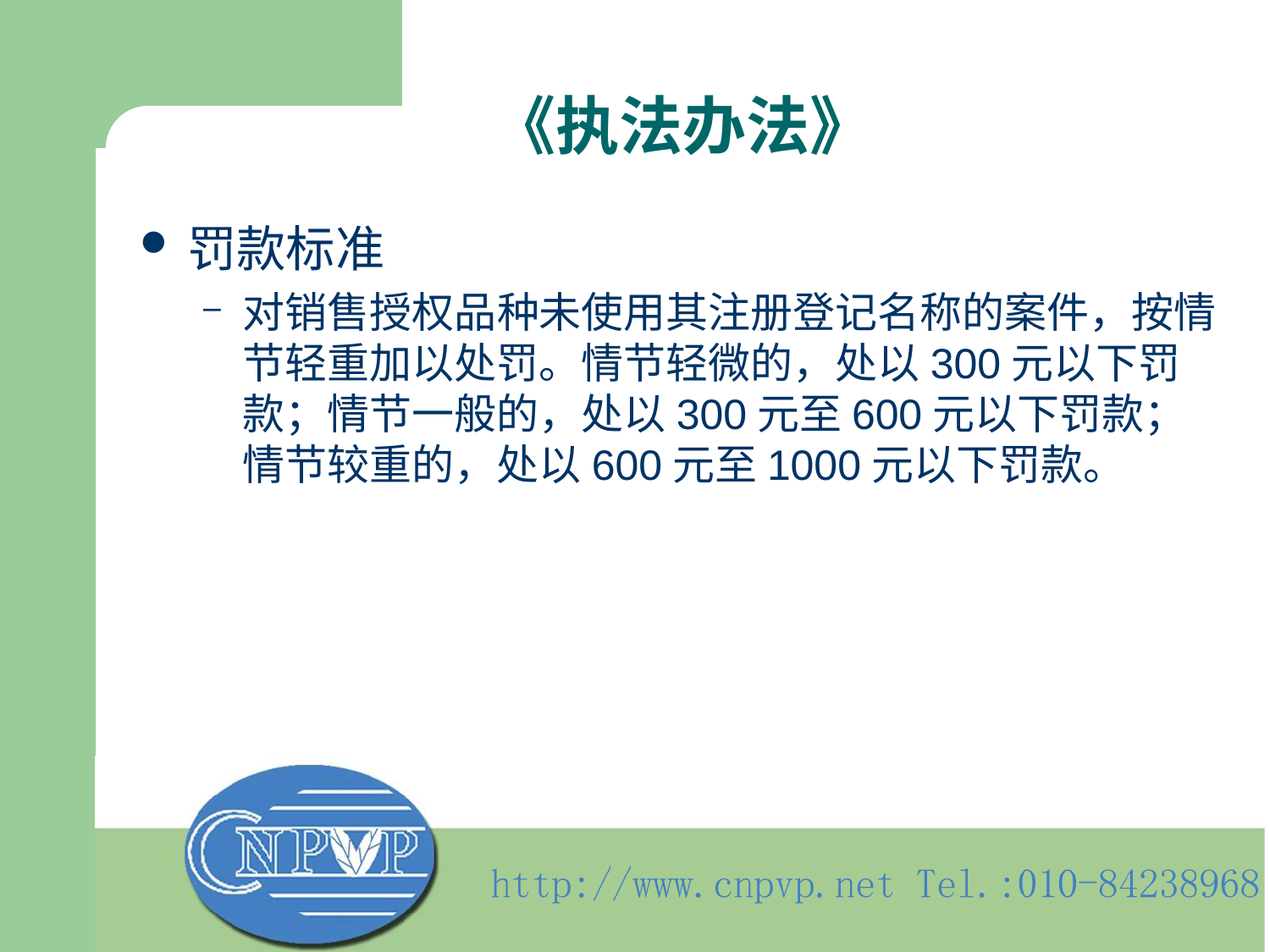

# 《执法办法》
罚款标准
对销售授权品种未使用其注册登记名称的案件，按情节轻重加以处罚。情节轻微的，处以300元以下罚款；情节一般的，处以300元至600元以下罚款；情节较重的，处以600元至1000元以下罚款。